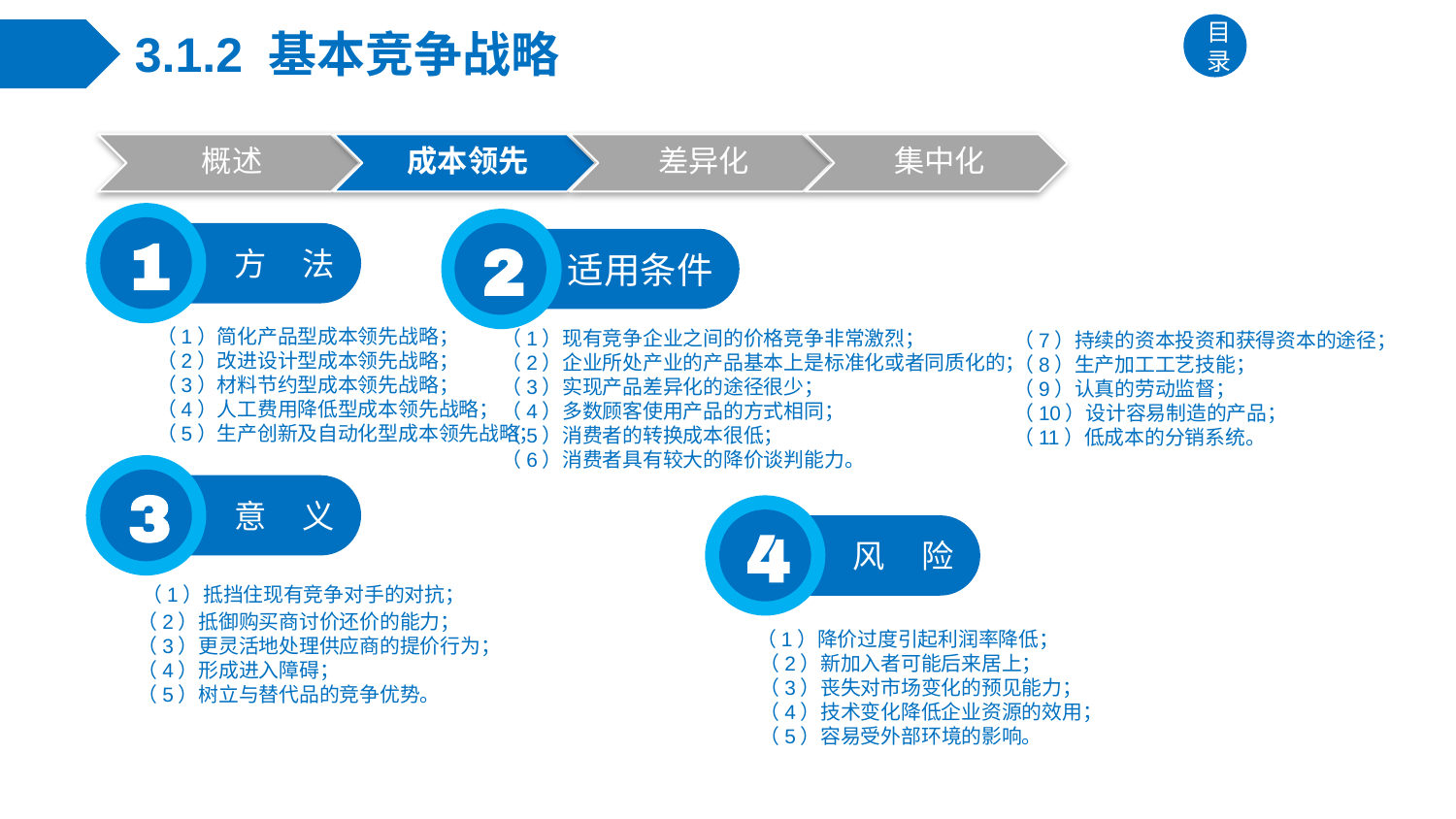

# 3.1.2 基本竞争战略
目录
概述
成本领先
差异化
集中化

1
方     法

2
适用条件
　　（1）简化产品型成本领先战略；
　　（2）改进设计型成本领先战略；
　　（3）材料节约型成本领先战略；
　　（4）人工费用降低型成本领先战略；
　　（5）生产创新及自动化型成本领先战略；
（1）现有竞争企业之间的价格竞争非常激烈；
（2）企业所处产业的产品基本上是标准化或者同质化的；
（3）实现产品差异化的途径很少；
（4）多数顾客使用产品的方式相同；
（5）消费者的转换成本很低；
（6）消费者具有较大的降价谈判能力。
（7）持续的资本投资和获得资本的途径；
（8）生产加工工艺技能；
（9）认真的劳动监督；
（10）设计容易制造的产品；
（11）低成本的分销系统。

3
意     义

4
风     险
　 （1）抵挡住现有竞争对手的对抗；
　　（2）抵御购买商讨价还价的能力；
　　（3）更灵活地处理供应商的提价行为；
　　（4）形成进入障碍；
　　（5）树立与替代品的竞争优势。
       （1）降价过度引起利润率降低；
　　（2）新加入者可能后来居上；
　　（3）丧失对市场变化的预见能力；
　　（4）技术变化降低企业资源的效用；
　　（5）容易受外部环境的影响。